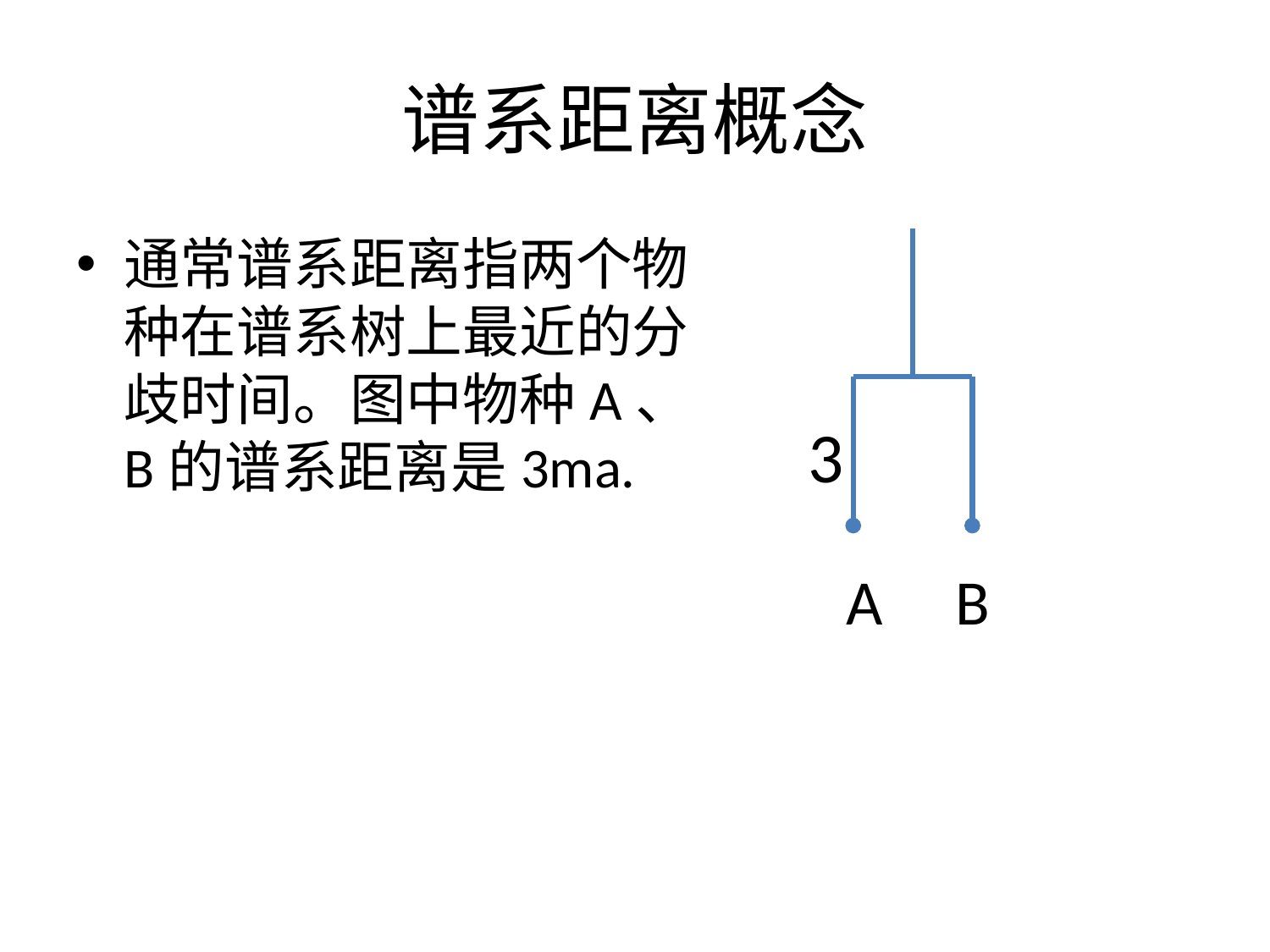

# 谱系距离概念
通常谱系距离指两个物种在谱系树上最近的分歧时间。图中物种A、B的谱系距离是3ma.
3
A
B